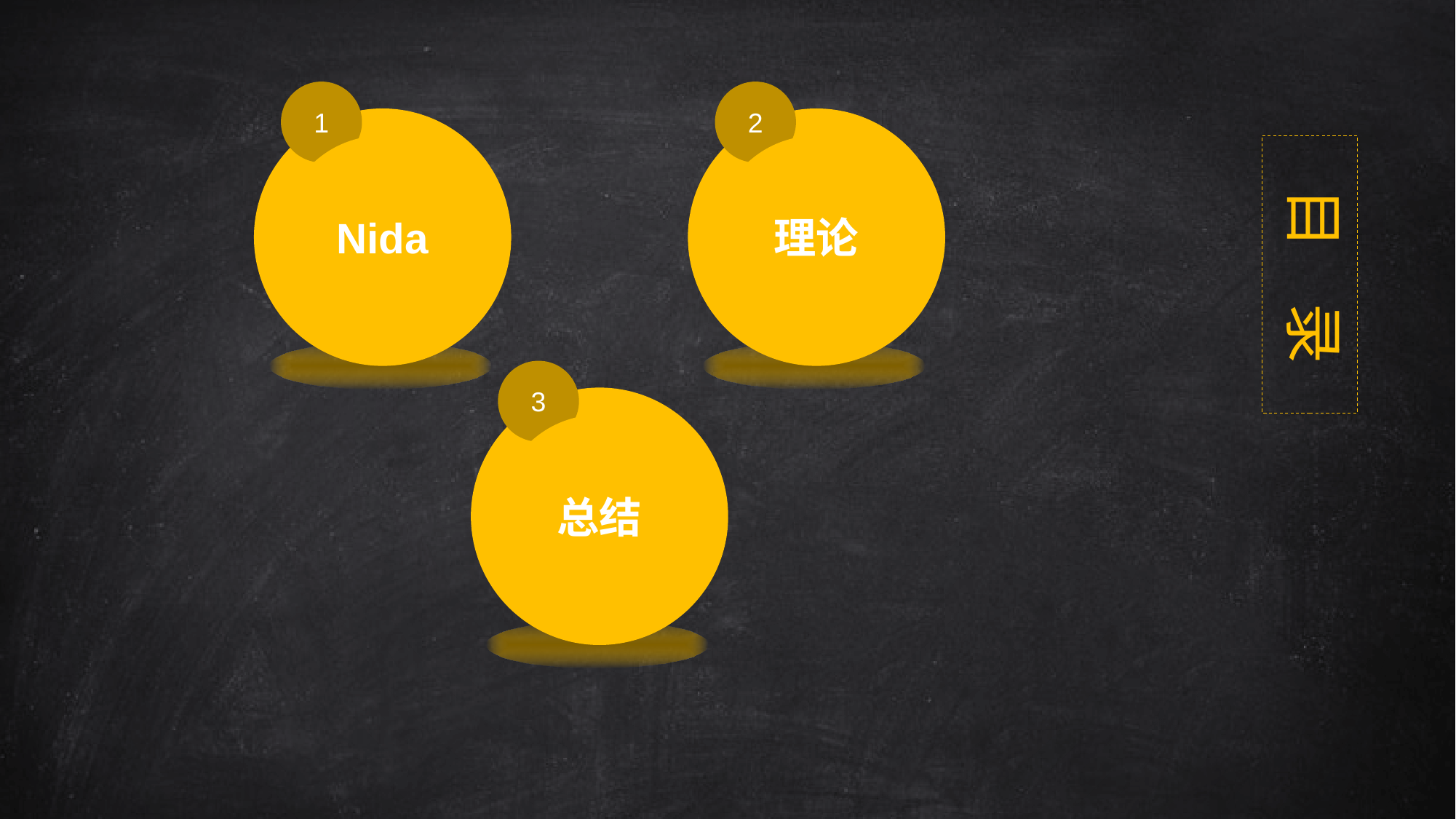

1

Nida

2

理论
  目    录

3

总结